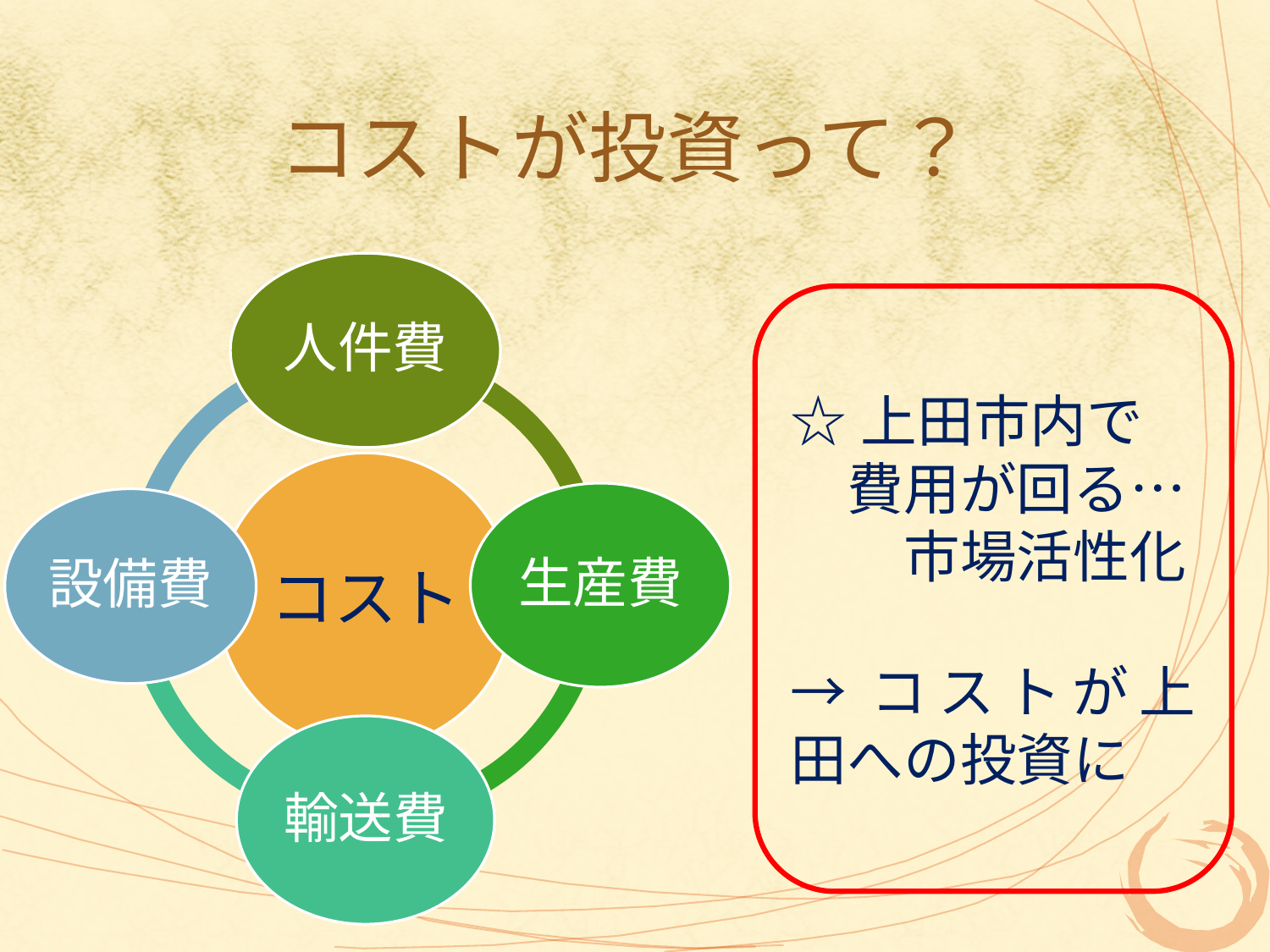

# コストが投資って？
コスト
人件費
生産費
輸送費
設備費
☆上田市内で
　費用が回る…
　　市場活性化

→コストが上田への投資に